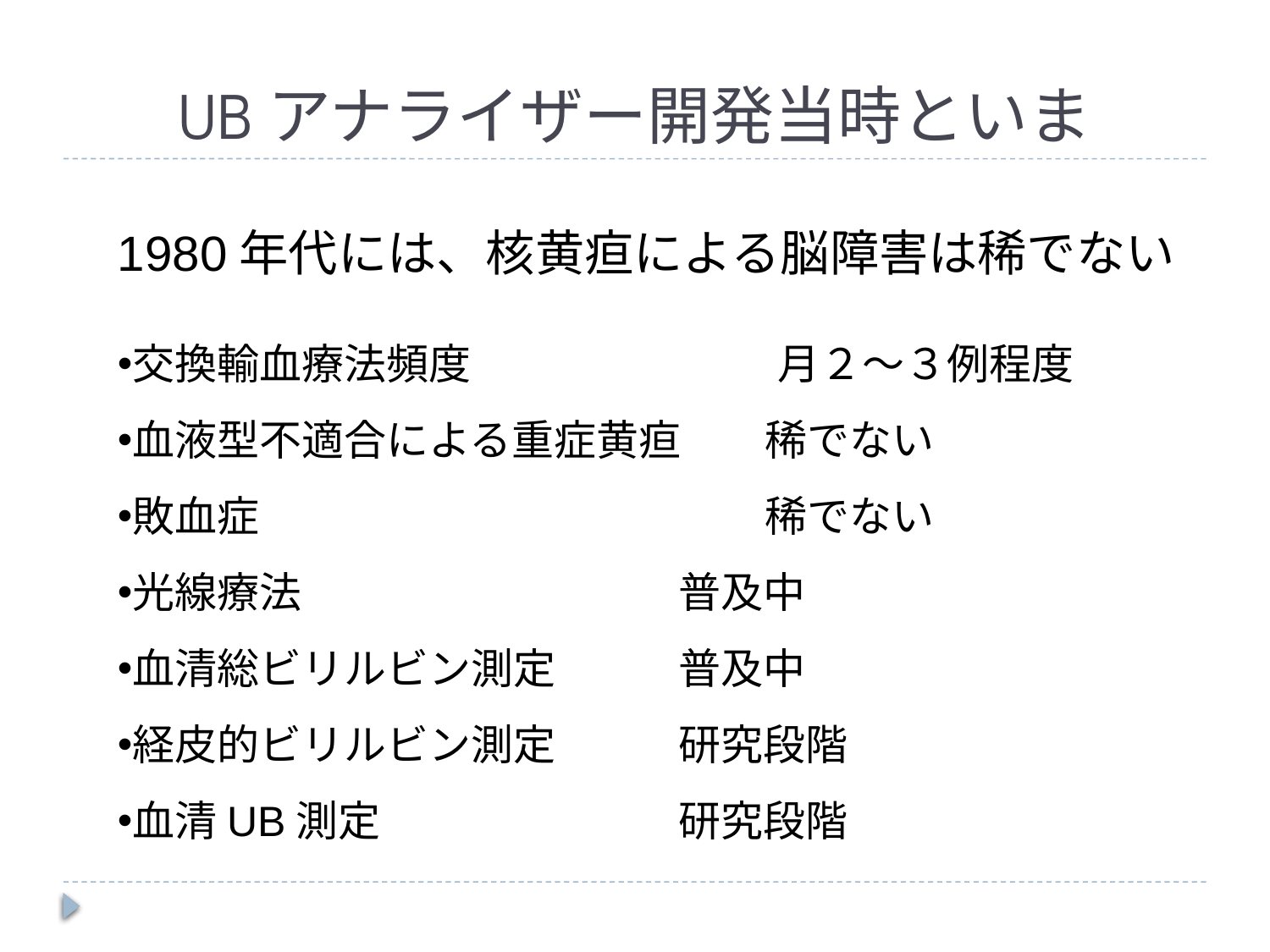

# UBアナライザー開発当時といま
1980年代には、核黄疸による脳障害は稀でない
交換輸血療法頻度	月２～３例程度
血液型不適合による重症黄疸	稀でない
敗血症	稀でない
光線療法	普及中
血清総ビリルビン測定	普及中
経皮的ビリルビン測定　	研究段階
血清UB測定	研究段階